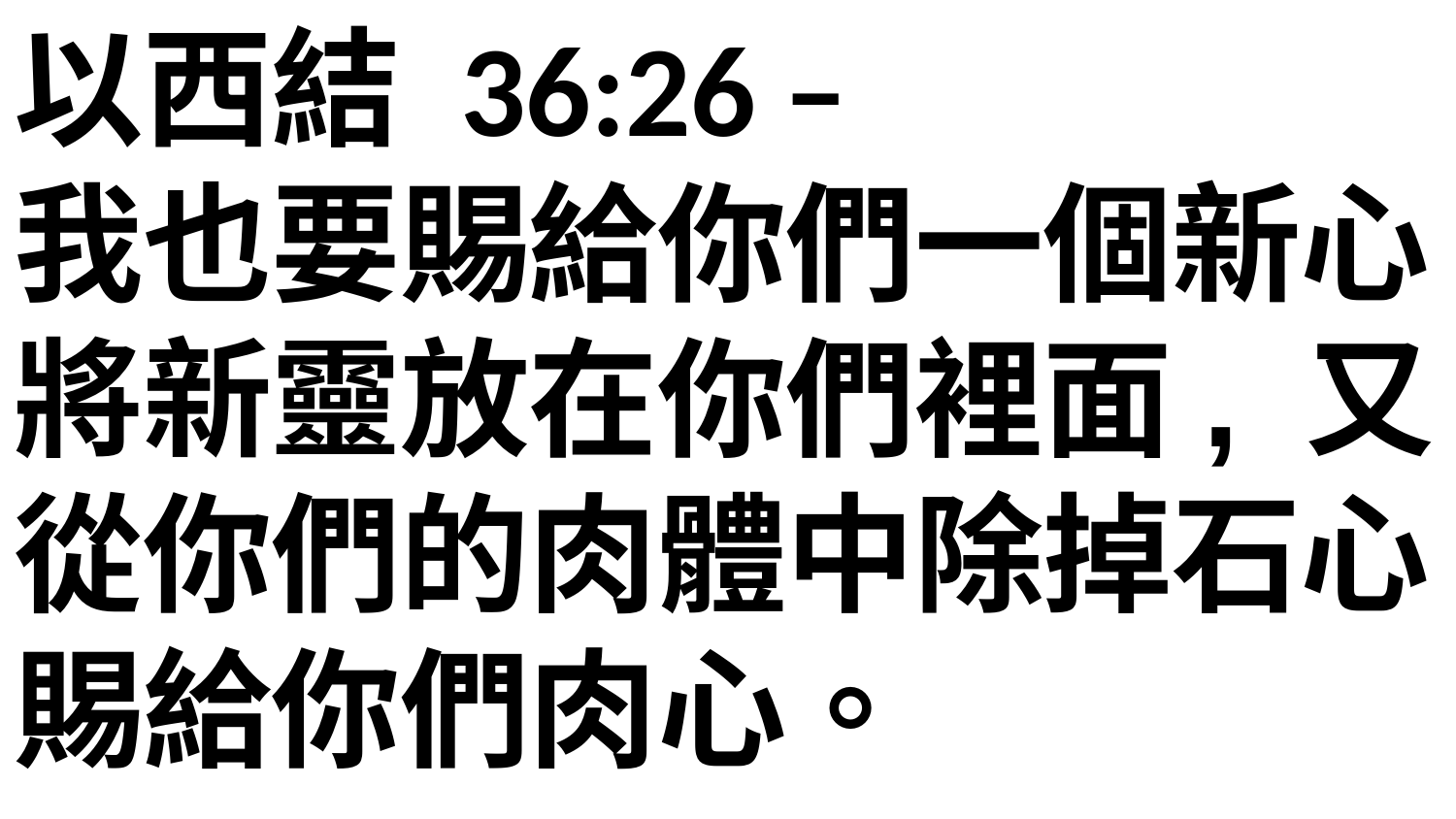

以西結 36:26 –
我也要賜給你們一個新心,將新靈放在你們裡面, 又從你們的肉體中除掉石心,賜給你們肉心。